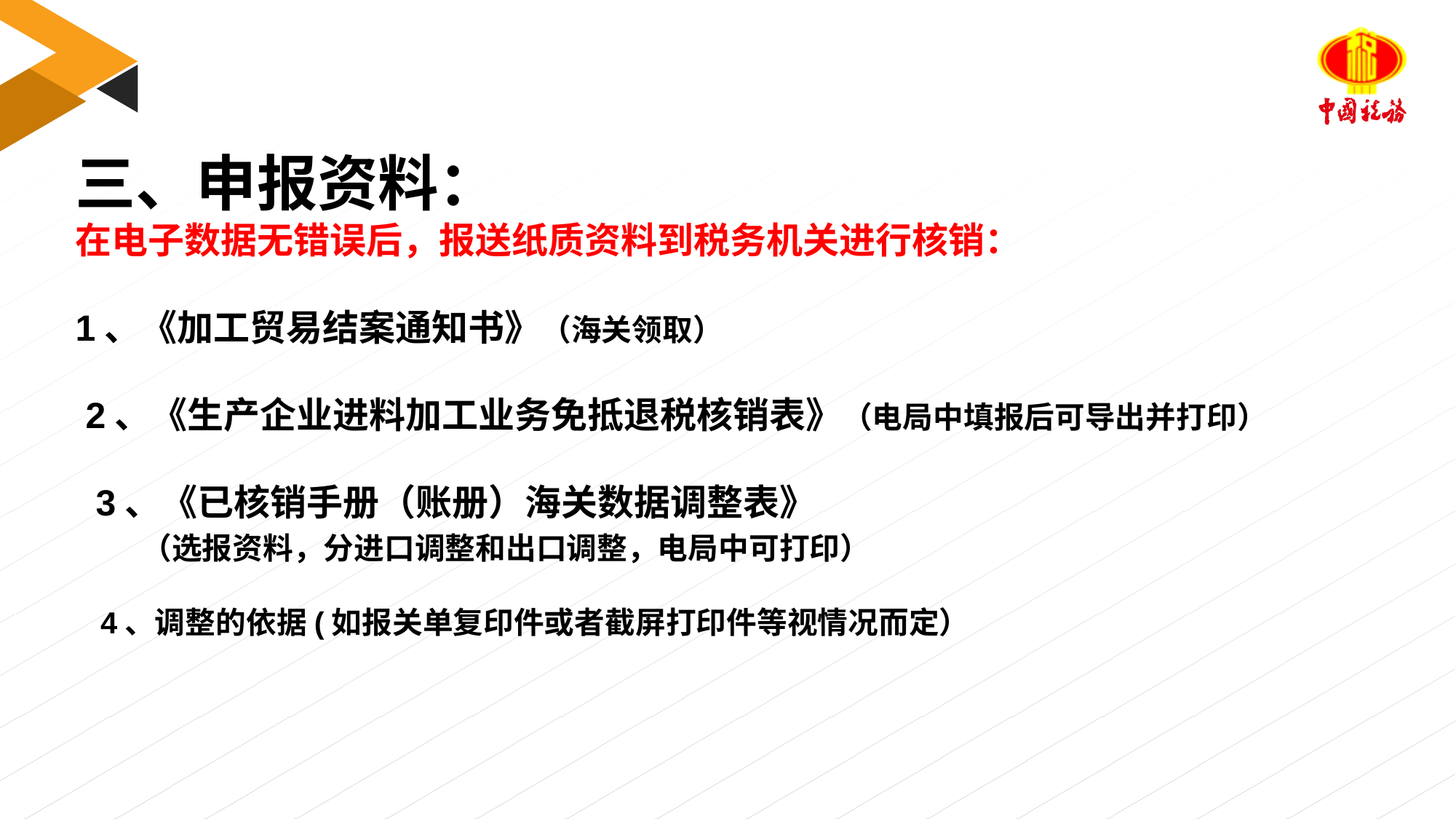

三、申报资料：
在电子数据无错误后，报送纸质资料到税务机关进行核销：

1、《加工贸易结案通知书》（海关领取）

 2、《生产企业进料加工业务免抵退税核销表》（电局中填报后可导出并打印）

  3、《已核销手册（账册）海关数据调整表》
       （选报资料，分进口调整和出口调整，电局中可打印）

   4、调整的依据(如报关单复印件或者截屏打印件等视情况而定）